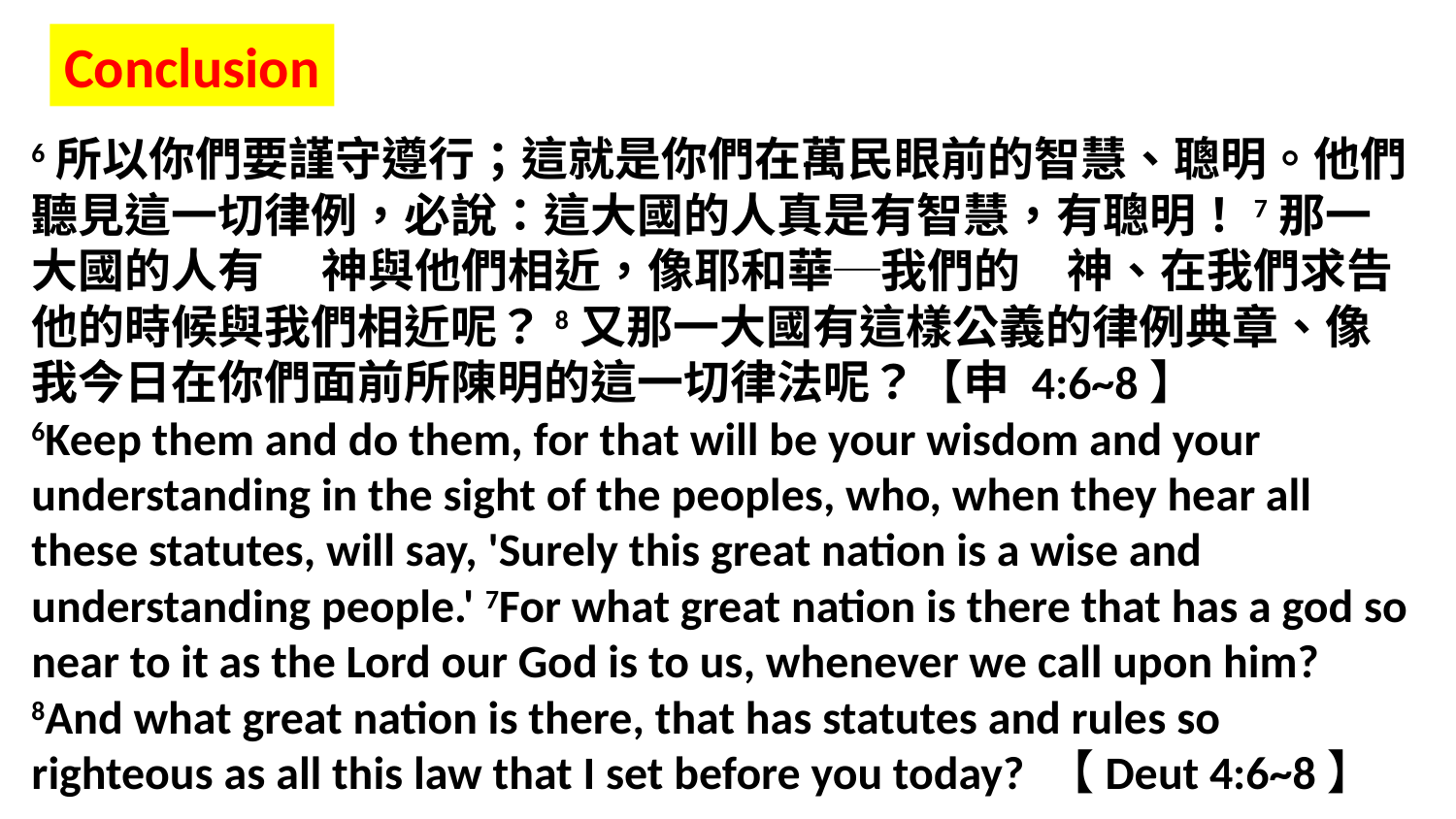

Conclusion
6所以你們要謹守遵行；這就是你們在萬民眼前的智慧、聰明。他們聽見這一切律例，必說：這大國的人真是有智慧，有聰明！7那一大國的人有　 神與他們相近，像耶和華─我們的　神、在我們求告他的時候與我們相近呢？8又那一大國有這樣公義的律例典章、像我今日在你們面前所陳明的這一切律法呢？【申 4:6~8】
6Keep them and do them, for that will be your wisdom and your understanding in the sight of the peoples, who, when they hear all these statutes, will say, 'Surely this great nation is a wise and understanding people.' 7For what great nation is there that has a god so near to it as the Lord our God is to us, whenever we call upon him? 8And what great nation is there, that has statutes and rules so righteous as all this law that I set before you today? 【Deut 4:6~8】